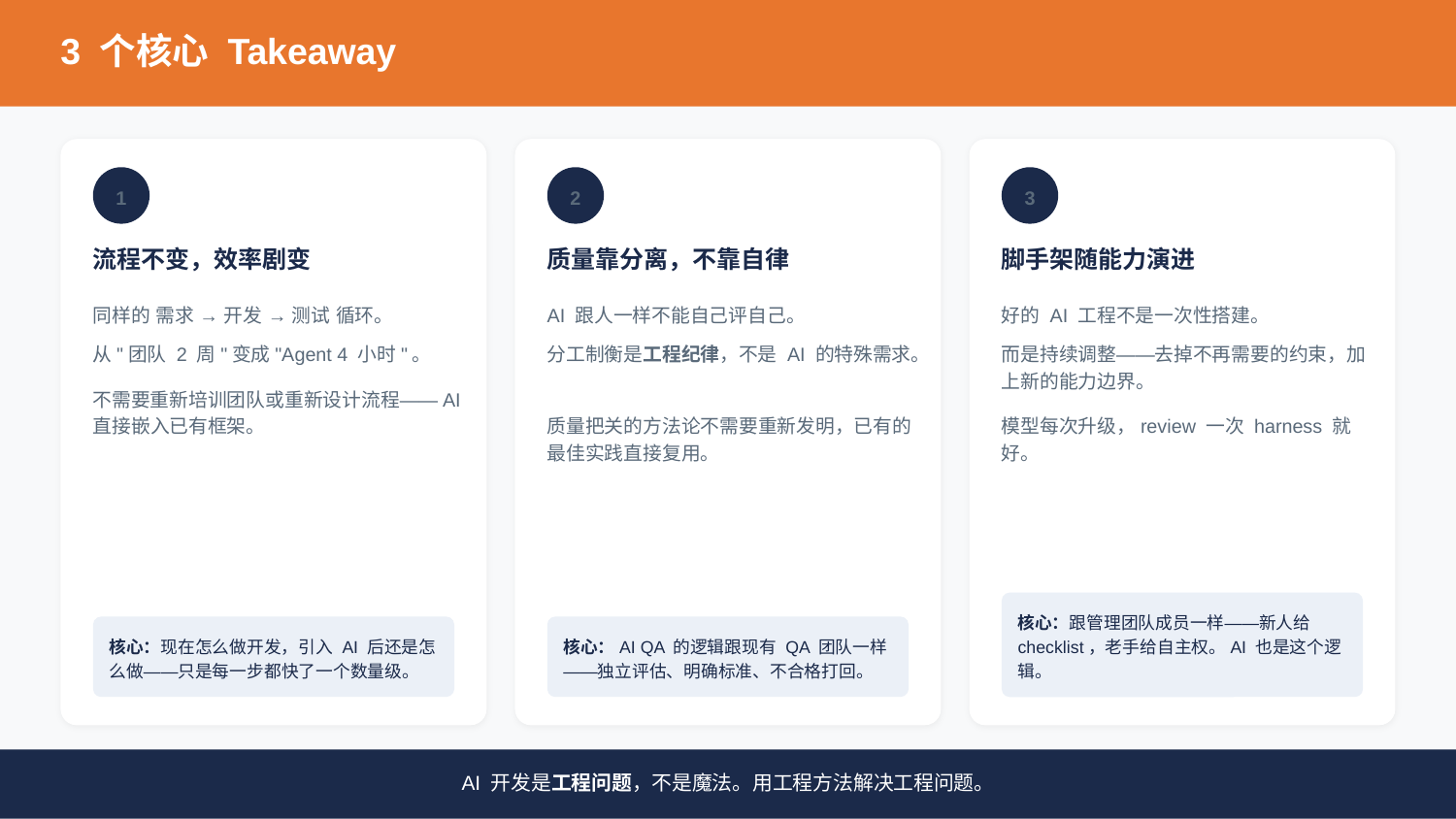

3 个核心 Takeaway

1
2
3
流程不变，效率剧变
质量靠分离，不靠自律
脚手架随能力演进
同样的 需求 → 开发 → 测试 循环。
AI 跟人一样不能自己评自己。
好的 AI 工程不是一次性搭建。
从"团队 2 周"变成"Agent 4 小时"。
分工制衡是工程纪律，不是 AI 的特殊需求。
而是持续调整——去掉不再需要的约束，加上新的能力边界。
不需要重新培训团队或重新设计流程——AI 直接嵌入已有框架。
质量把关的方法论不需要重新发明，已有的最佳实践直接复用。
模型每次升级，review 一次 harness 就好。

核心：跟管理团队成员一样——新人给 checklist，老手给自主权。AI 也是这个逻辑。

核心：现在怎么做开发，引入 AI 后还是怎么做——只是每一步都快了一个数量级。
核心：AI QA 的逻辑跟现有 QA 团队一样——独立评估、明确标准、不合格打回。

AI 开发是工程问题，不是魔法。用工程方法解决工程问题。